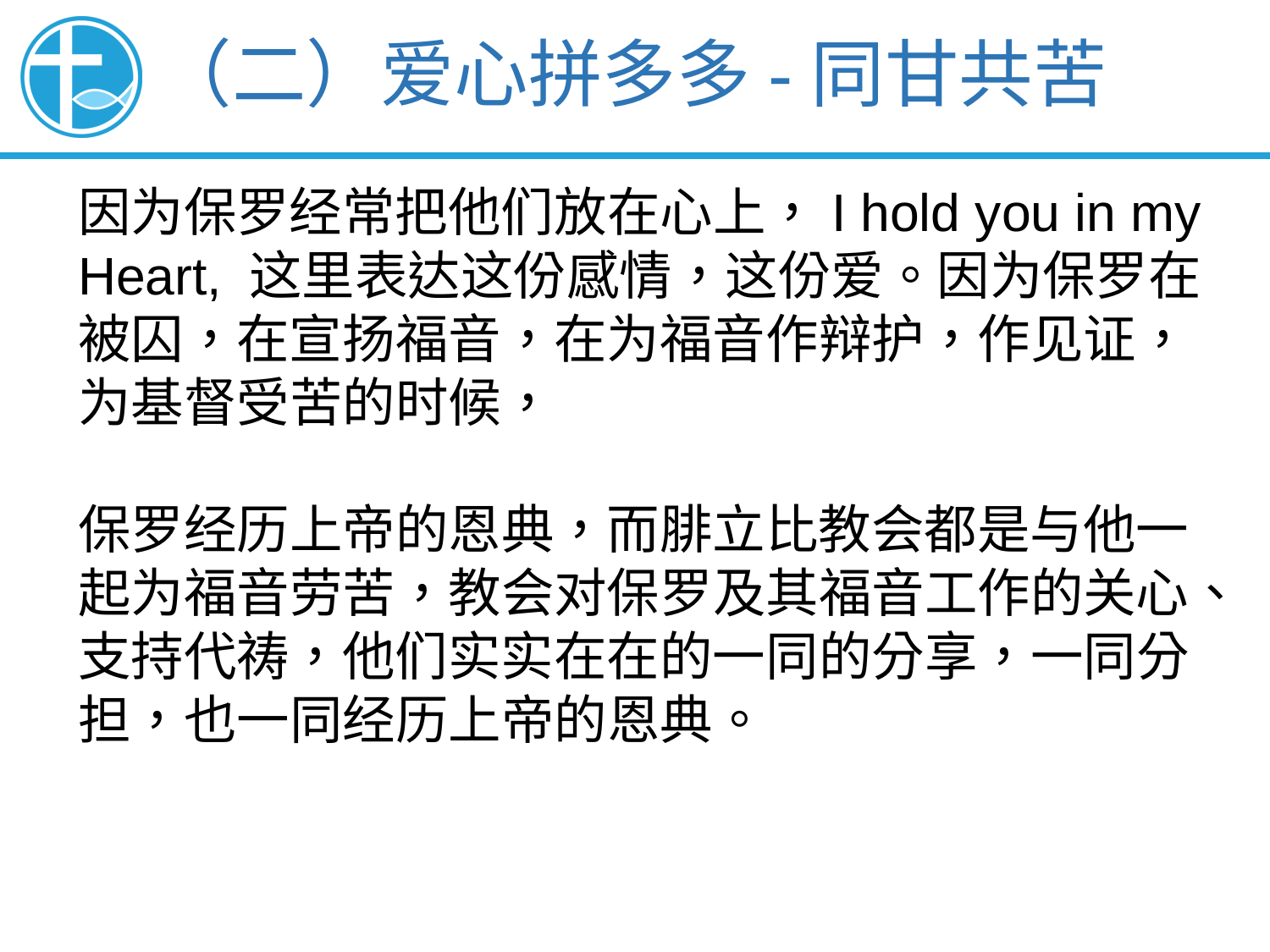

（二）爱心拼多多-同甘共苦
因为保罗经常把他们放在心上，I hold you in my Heart, 这里表达这份感情，这份爱。因为保罗在被囚，在宣扬福音，在为福音作辩护，作见证，为基督受苦的时候，

保罗经历上帝的恩典，而腓立比教会都是与他一起为福音劳苦，教会对保罗及其福音工作的关心、支持代祷，他们实实在在的一同的分享，一同分担，也一同经历上帝的恩典。